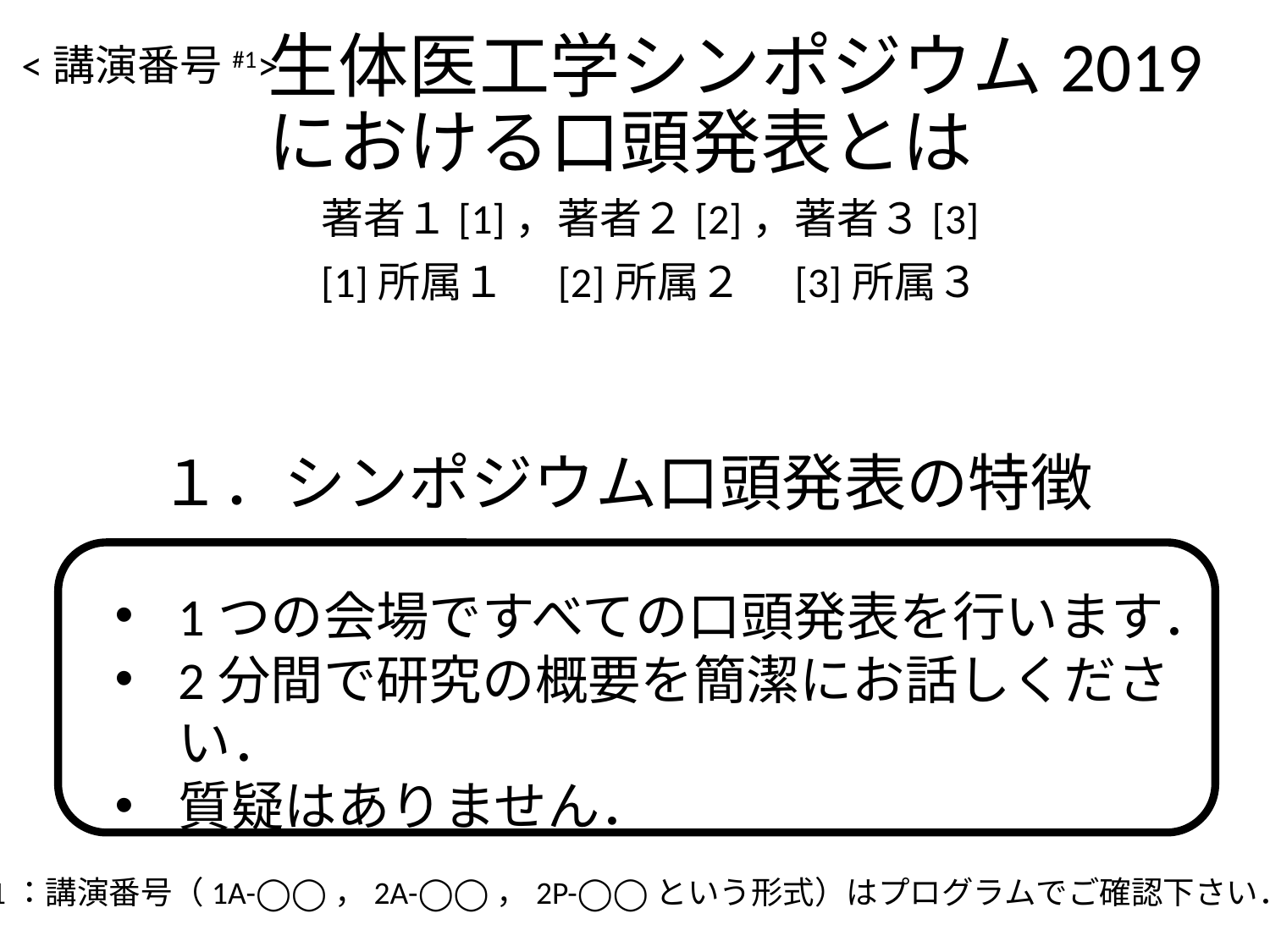

# 生体医工学シンポジウム2019における口頭発表とは
<講演番号#1>
著者１[1]，著者２[2]，著者３[3]
[1]所属１　[2]所属２　[3]所属３

１．シンポジウム口頭発表の特徴

1つの会場ですべての口頭発表を行います．
2分間で研究の概要を簡潔にお話しください．
質疑はありません．
#1：講演番号（1A-◯◯，2A-◯◯，2P-◯◯という形式）はプログラムでご確認下さい．